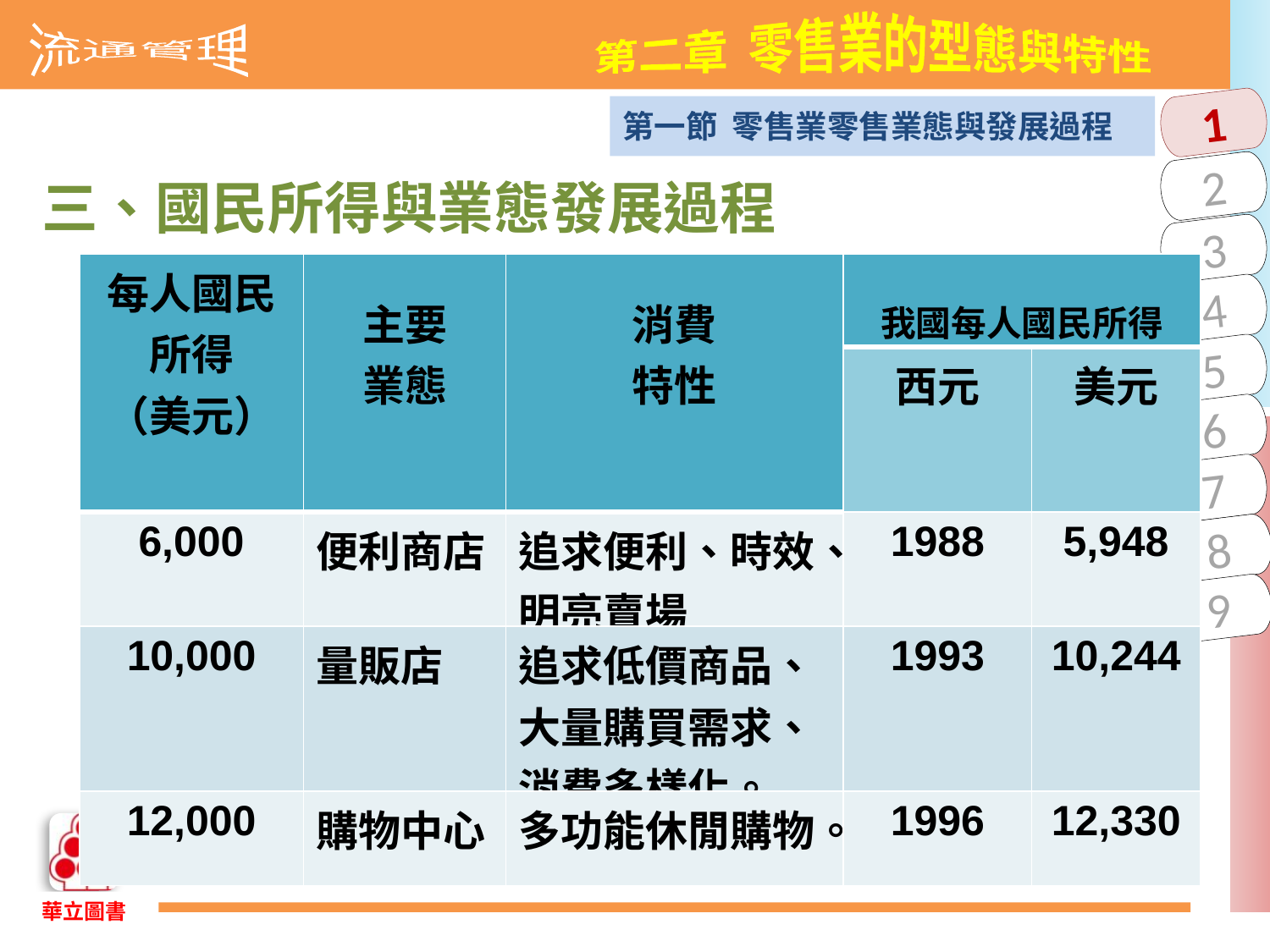

第一節  零售業零售業態與發展過程
三、國民所得與業態發展過程

| 每人國民所得 （美元） | 主要 業態 | 消費 特性 | 我國每人國民所得 |  |
| --- | --- | --- | --- | --- |
|  |  |  | 西元 | 美元 |
| 6,000 | 便利商店 | 追求便利、時效、明亮賣場 | 1988 | 5,948 |
| 10,000 | 量販店 | 追求低價商品、大量購買需求、消費多樣化。 | 1993 | 10,244 |
| 12,000 | 購物中心 | 多功能休閒購物。 | 1996 | 12,330 |
表2-3　台灣國民所得與零售業態發展的關係